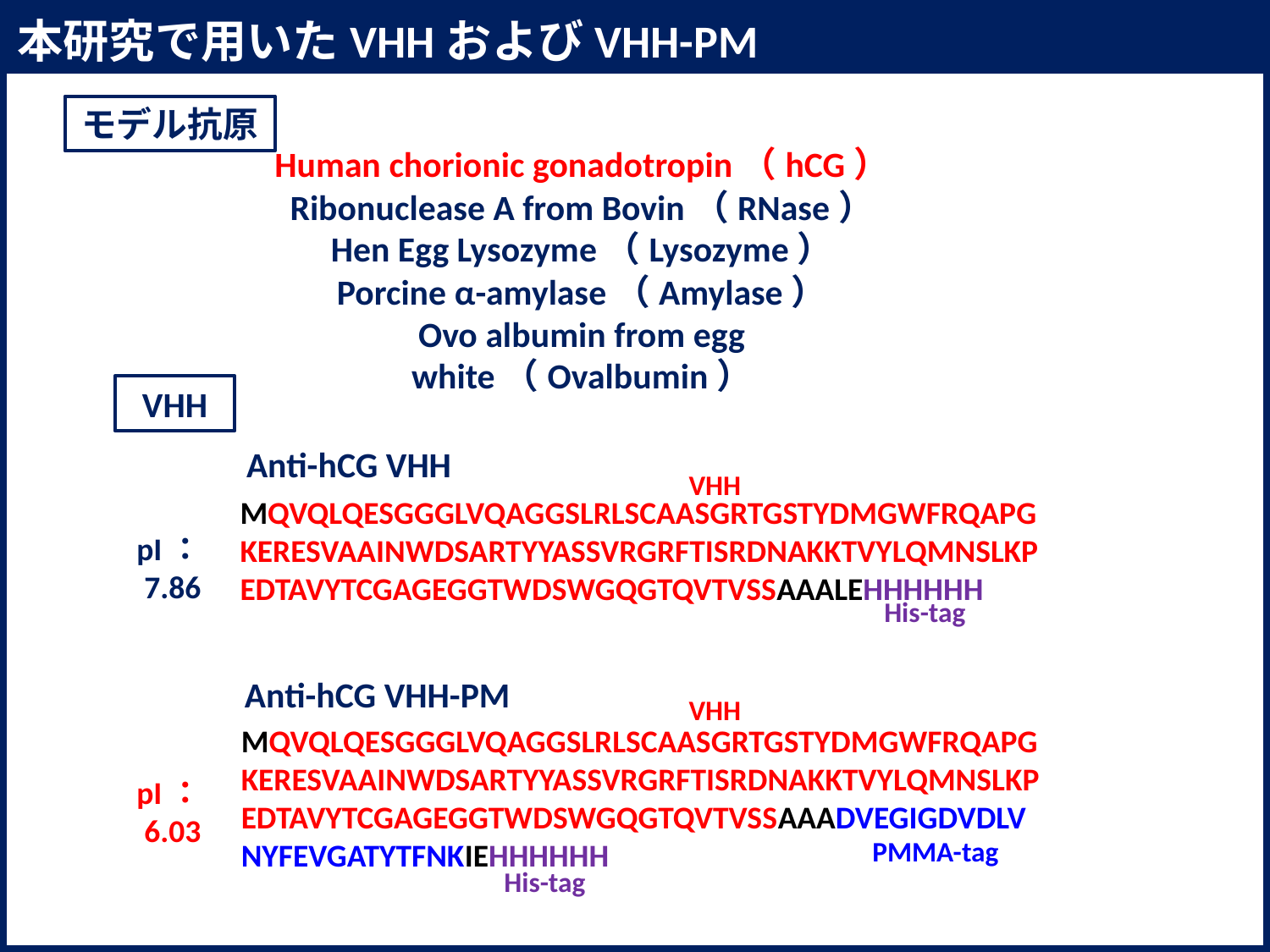

本研究で用いたVHHおよびVHH-PM
モデル抗原
Human chorionic gonadotropin（hCG）
Ribonuclease A from Bovin（RNase）
Hen Egg Lysozyme（Lysozyme）
Porcine α-amylase（Amylase）
Ovo albumin from egg white（Ovalbumin）
VHH
Anti-hCG VHH
VHH
MQVQLQESGGGLVQAGGSLRLSCAASGRTGSTYDMGWFRQAPGKERESVAAINWDSARTYYASSVRGRFTISRDNAKKTVYLQMNSLKPEDTAVYTCGAGEGGTWDSWGQGTQVTVSSAAALEHHHHHH
pI：7.86
His-tag
Anti-hCG VHH-PM
VHH
MQVQLQESGGGLVQAGGSLRLSCAASGRTGSTYDMGWFRQAPGKERESVAAINWDSARTYYASSVRGRFTISRDNAKKTVYLQMNSLKPEDTAVYTCGAGEGGTWDSWGQGTQVTVSSAAADVEGIGDVDLVNYFEVGATYTFNKIEHHHHHH
pI：6.03
PMMA-tag
His-tag